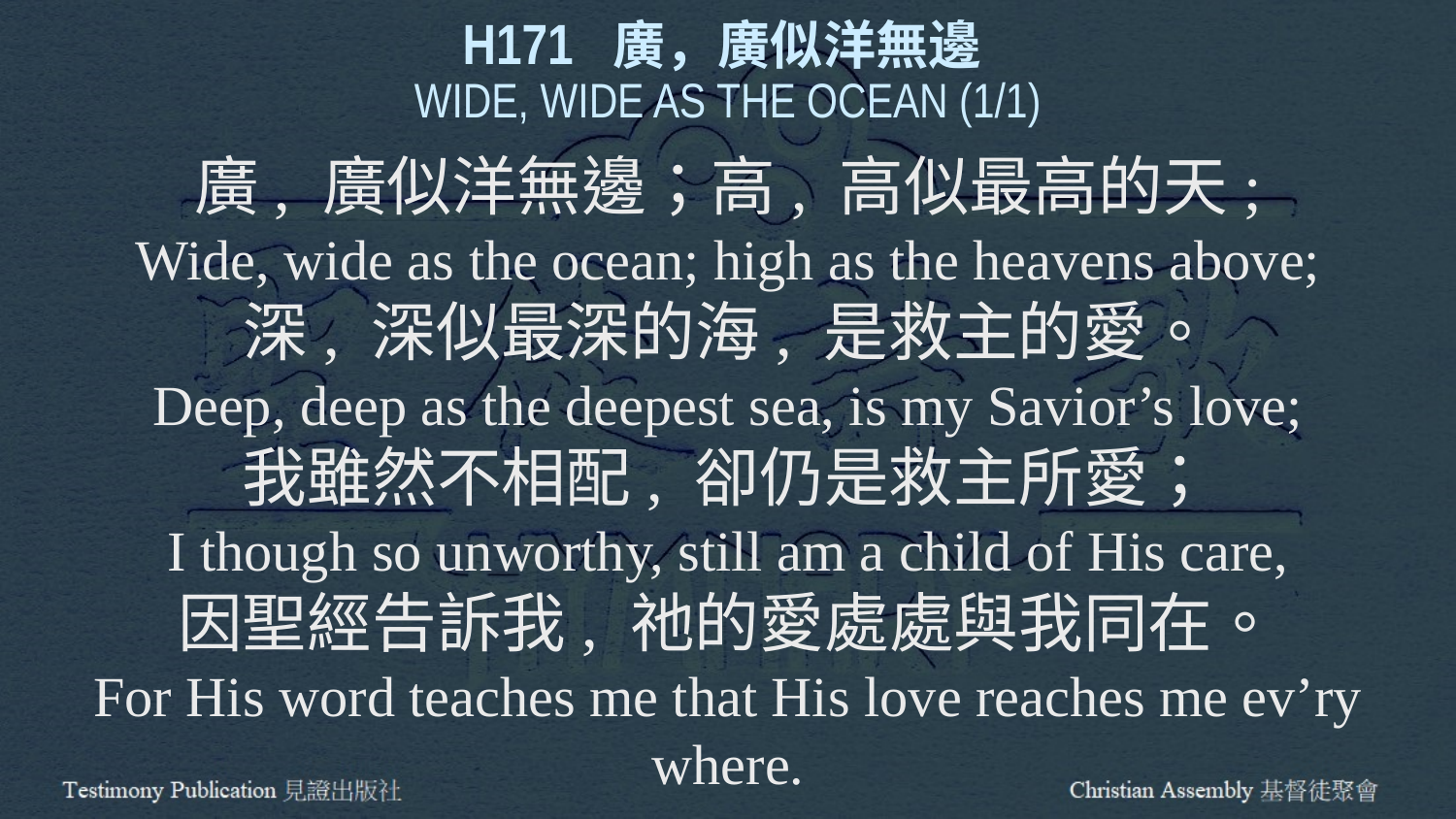

H171  廣，廣似洋無邊
WIDE, WIDE AS THE OCEAN (1/1)
廣, 廣似洋無邊；高, 高似最高的天;
Wide, wide as the ocean; high as the heavens above;
深, 深似最深的海, 是救主的愛。
Deep, deep as the deepest sea, is my Savior’s love;
我雖然不相配, 卻仍是救主所愛；
I though so unworthy, still am a child of His care,
因聖經告訴我, 祂的愛處處與我同在。
For His word teaches me that His love reaches me ev’ry where.